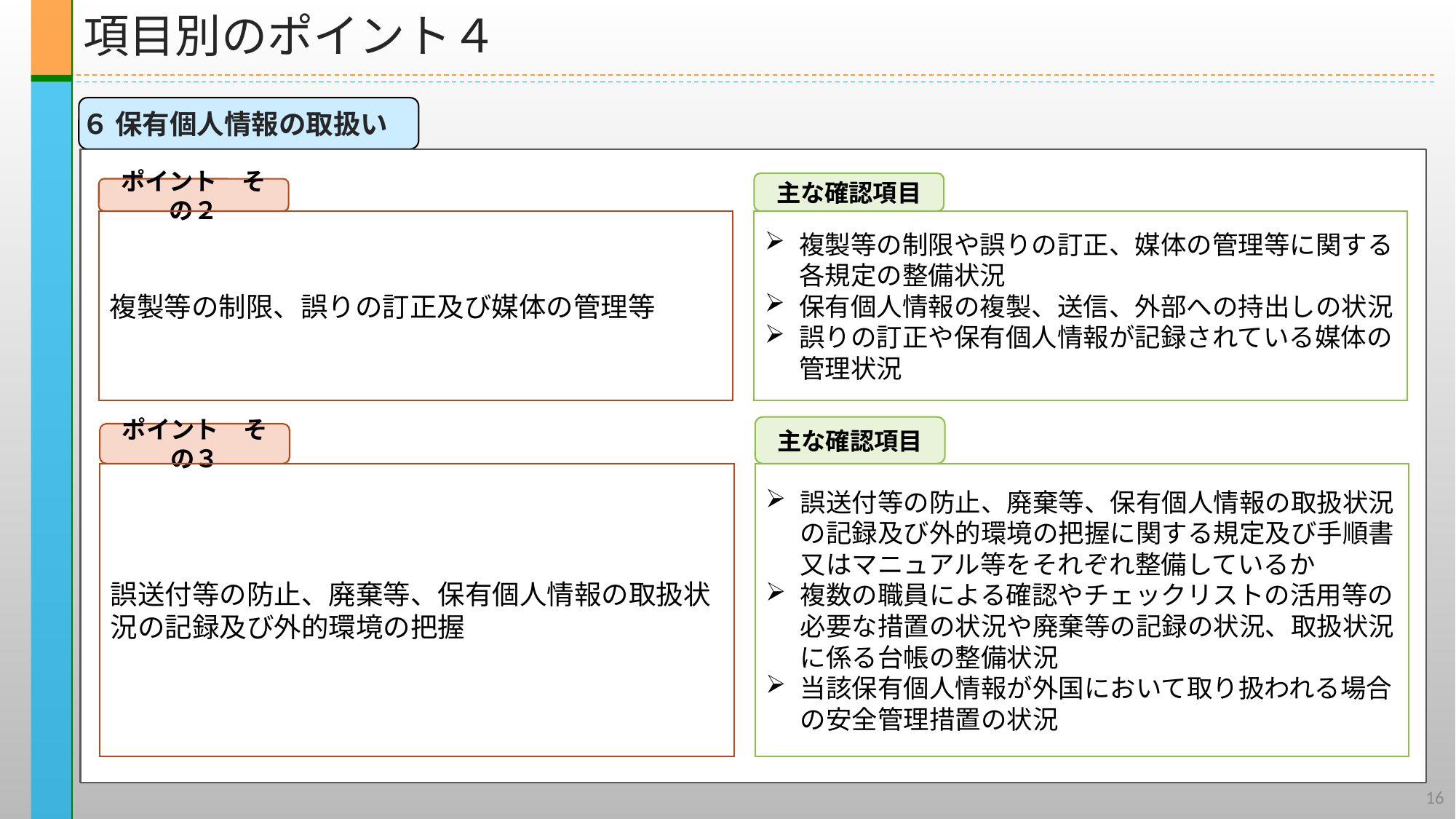

項目別のポイント４
６ 保有個人情報の取扱い

主な確認項目
ポイント　その２
複製等の制限や誤りの訂正、媒体の管理等に関する各規定の整備状況
保有個人情報の複製、送信、外部への持出しの状況
誤りの訂正や保有個人情報が記録されている媒体の管理状況
複製等の制限、誤りの訂正及び媒体の管理等
主な確認項目
ポイント　その３
誤送付等の防止、廃棄等、保有個人情報の取扱状況の記録及び外的環境の把握
誤送付等の防止、廃棄等、保有個人情報の取扱状況の記録及び外的環境の把握に関する規定及び手順書又はマニュアル等をそれぞれ整備しているか
複数の職員による確認やチェックリストの活用等の必要な措置の状況や廃棄等の記録の状況、取扱状況に係る台帳の整備状況
当該保有個人情報が外国において取り扱われる場合の安全管理措置の状況
16